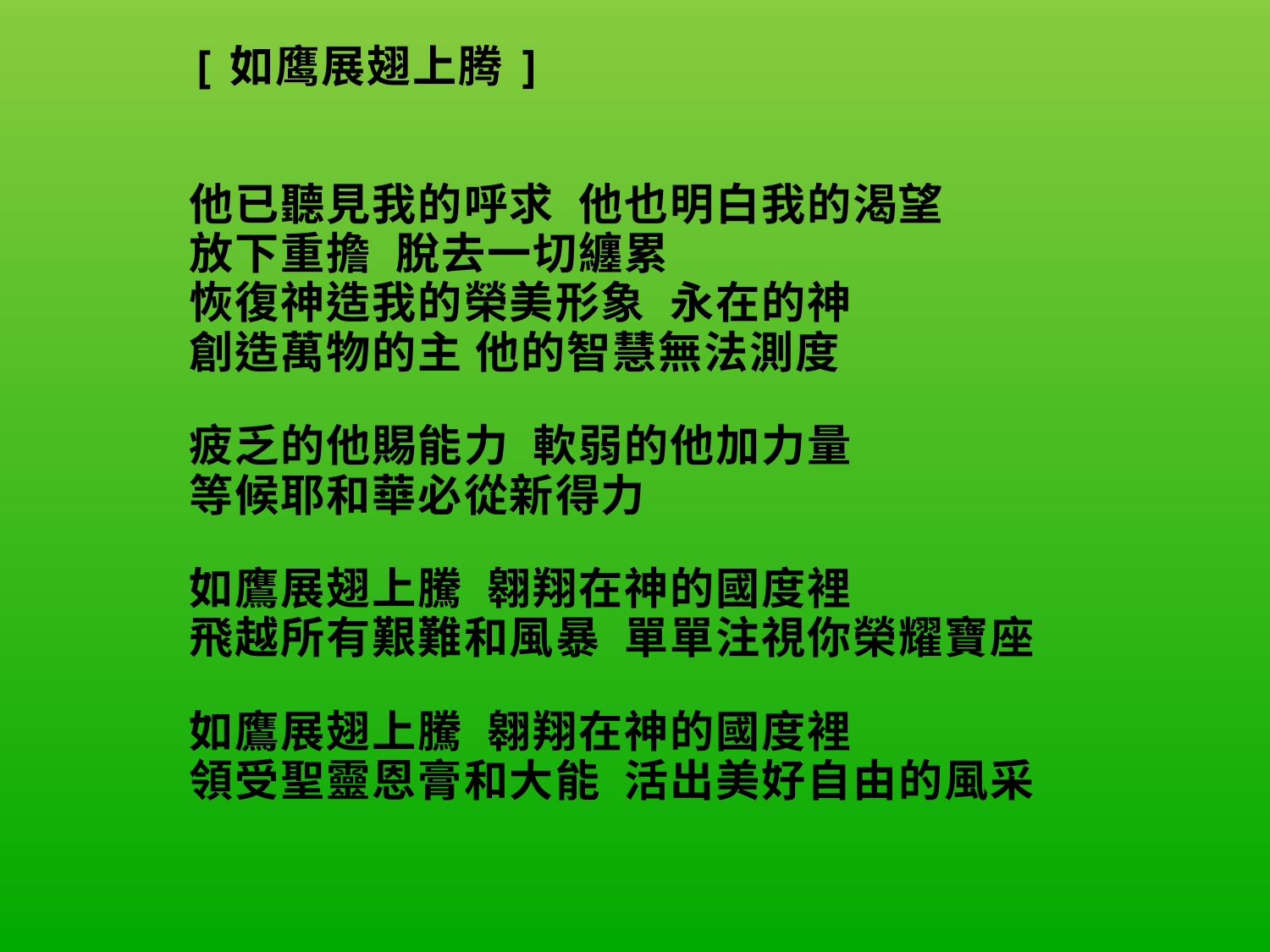

| [如鹰展翅上腾]     他已聽見我的呼求 他也明白我的渴望 放下重擔 脫去一切纏累 恢復神造我的榮美形象 永在的神 創造萬物的主 他的智慧無法測度   疲乏的他賜能力 軟弱的他加力量 等候耶和華必從新得力   如鷹展翅上騰 翱翔在神的國度裡 飛越所有艱難和風暴 單單注視你榮耀寶座   如鷹展翅上騰 翱翔在神的國度裡 領受聖靈恩膏和大能 活出美好自由的風采 |
| --- |